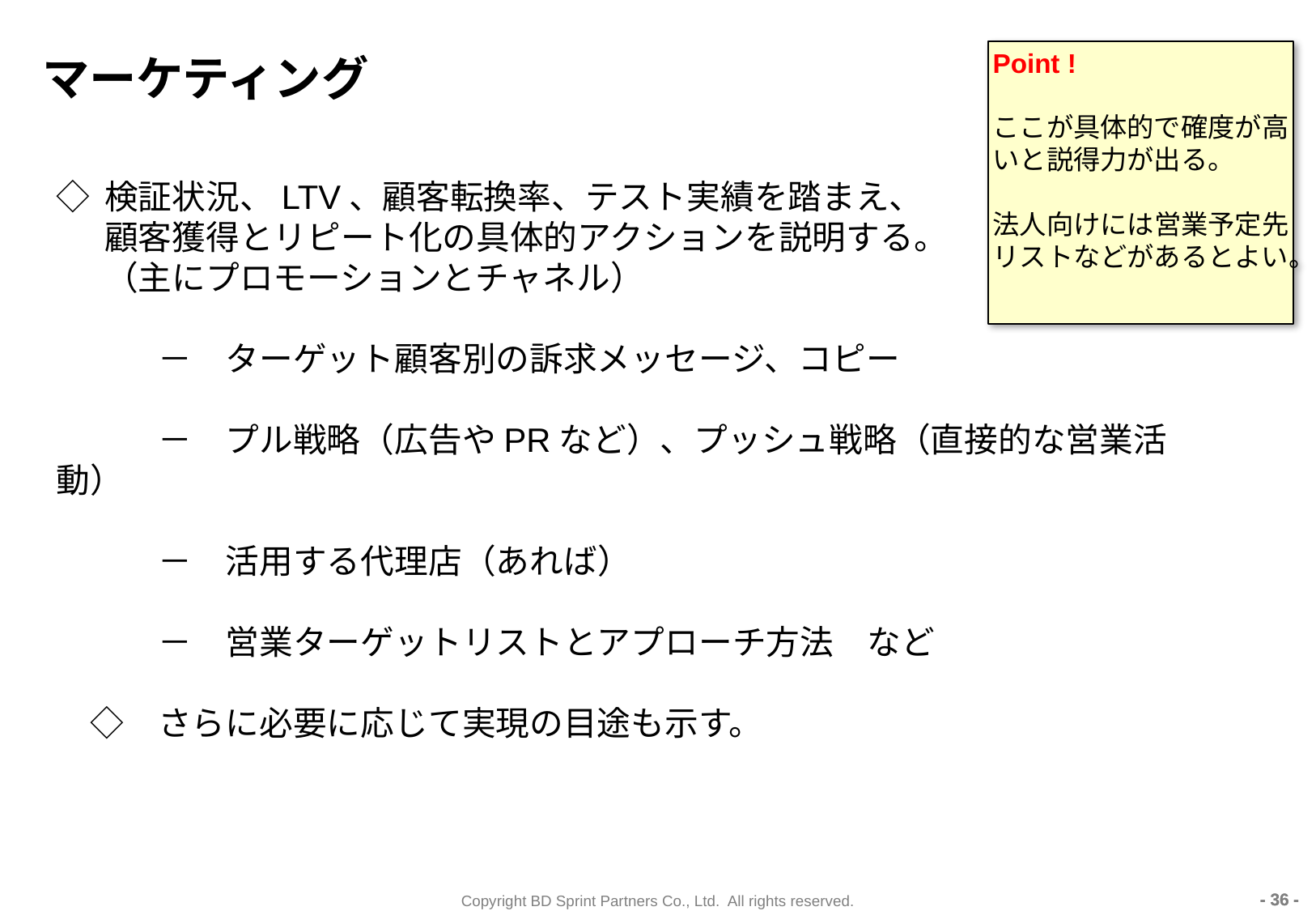

# マーケティング
Point !

ここが具体的で確度が高いと説得力が出る。

法人向けには営業予定先リストなどがあるとよい。
◇	検証状況、LTV、顧客転換率、テスト実績を踏まえ、
	顧客獲得とリピート化の具体的アクションを説明する。
	（主にプロモーションとチャネル）

　　　－　ターゲット顧客別の訴求メッセージ、コピー

　　　－　プル戦略（広告やPRなど）、プッシュ戦略（直接的な営業活動）

　　　－　活用する代理店（あれば）

　　　－　営業ターゲットリストとアプローチ方法　など

　◇　さらに必要に応じて実現の目途も示す。